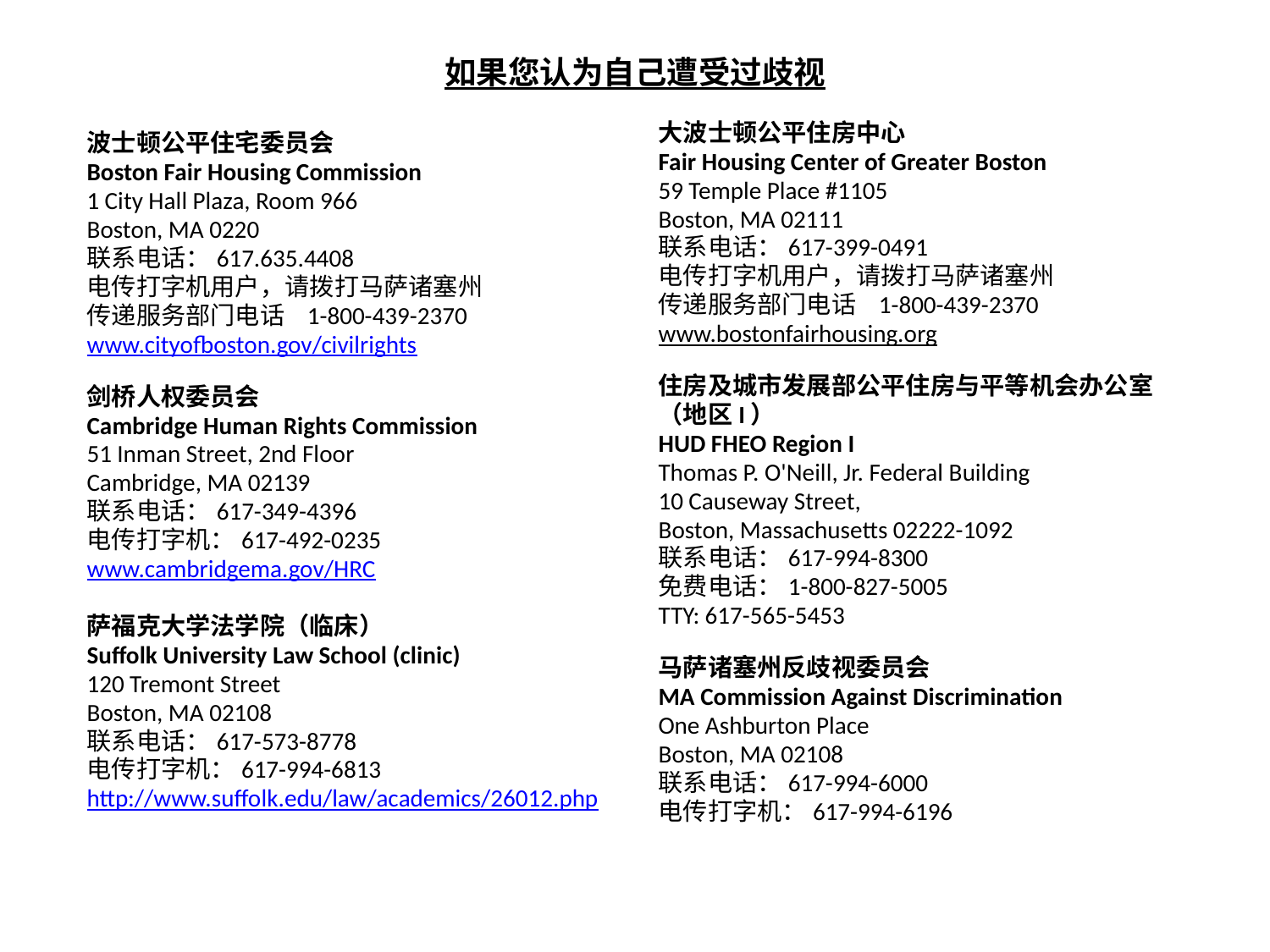

# 如果您认为自己遭受过歧视
大波士顿公平住房中心
Fair Housing Center of Greater Boston
59 Temple Place #1105
Boston, MA 02111
联系电话：617-399-0491
电传打字机用户，请拨打马萨诸塞州
传递服务部门电话   1-800-439-2370
www.bostonfairhousing.org
住房及城市发展部公平住房与平等机会办公室
（地区I）
HUD FHEO Region I
Thomas P. O'Neill, Jr. Federal Building
10 Causeway Street,
Boston, Massachusetts 02222-1092
联系电话：617-994-8300
免费电话：1-800-827-5005
TTY: 617-565-5453
马萨诸塞州反歧视委员会
MA Commission Against Discrimination
One Ashburton Place
Boston, MA 02108
联系电话：617-994-6000
电传打字机：617-994-6196
波士顿公平住宅委员会
Boston Fair Housing Commission
1 City Hall Plaza, Room 966
Boston, MA 0220
联系电话：617.635.4408
电传打字机用户，请拨打马萨诸塞州
传递服务部门电话   1-800-439-2370
www.cityofboston.gov/civilrights
剑桥人权委员会
Cambridge Human Rights Commission
51 Inman Street, 2nd Floor
Cambridge, MA 02139
联系电话：617-349-4396
电传打字机：617-492-0235
www.cambridgema.gov/HRC

萨福克大学法学院（临床）
Suffolk University Law School (clinic)
120 Tremont Street
Boston, MA 02108
联系电话：617-573-8778
电传打字机：617-994-6813
http://www.suffolk.edu/law/academics/26012.php